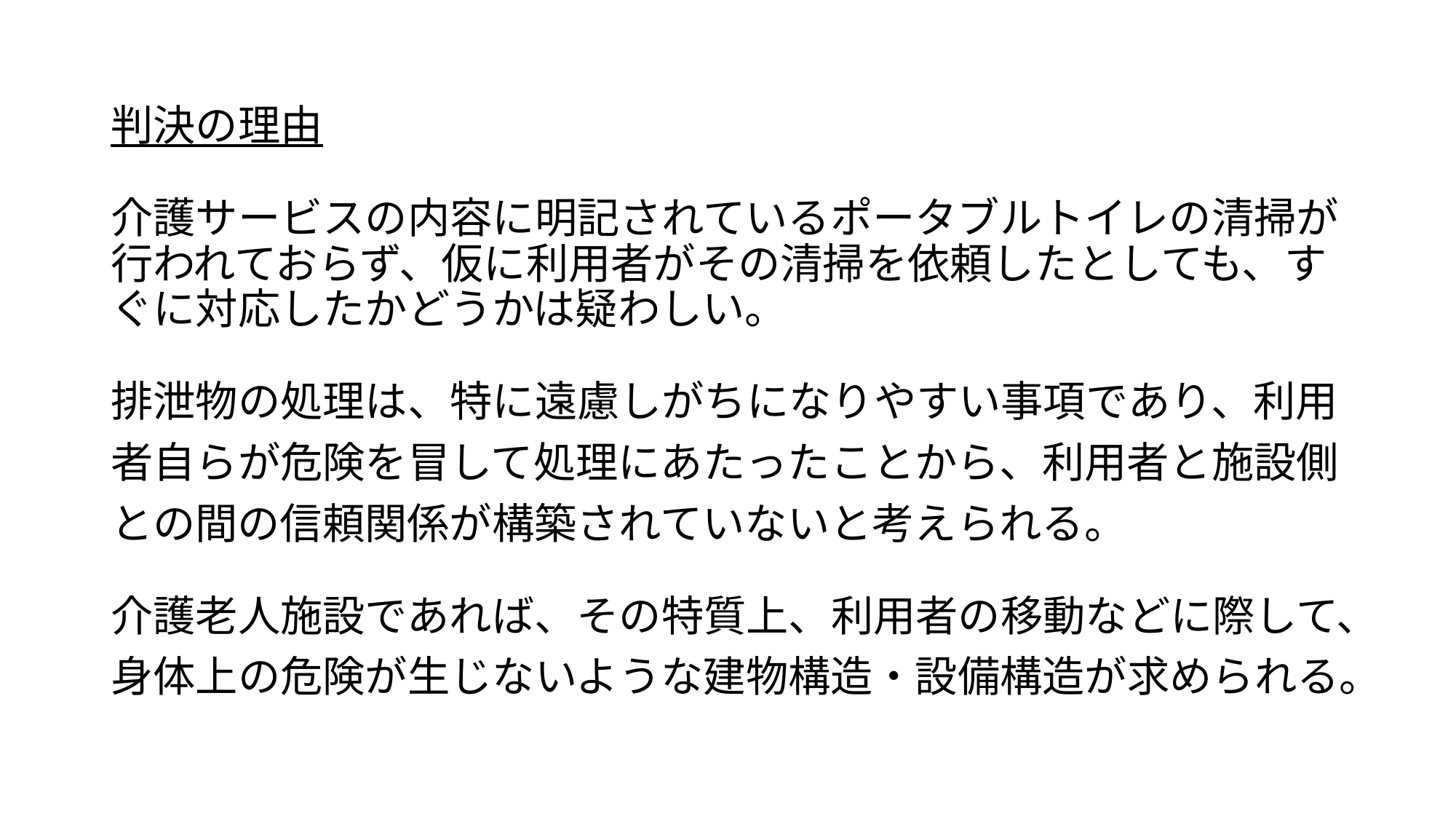

判決の理由

介護サービスの内容に明記されているポータブルトイレの清掃が行われておらず、仮に利用者がその清掃を依頼したとしても、すぐに対応したかどうかは疑わしい。

排泄物の処理は、特に遠慮しがちになりやすい事項であり、利用
者自らが危険を冒して処理にあたったことから、利用者と施設側
との間の信頼関係が構築されていないと考えられる。

介護老人施設であれば、その特質上、利用者の移動などに際して、
身体上の危険が生じないような建物構造・設備構造が求められる。